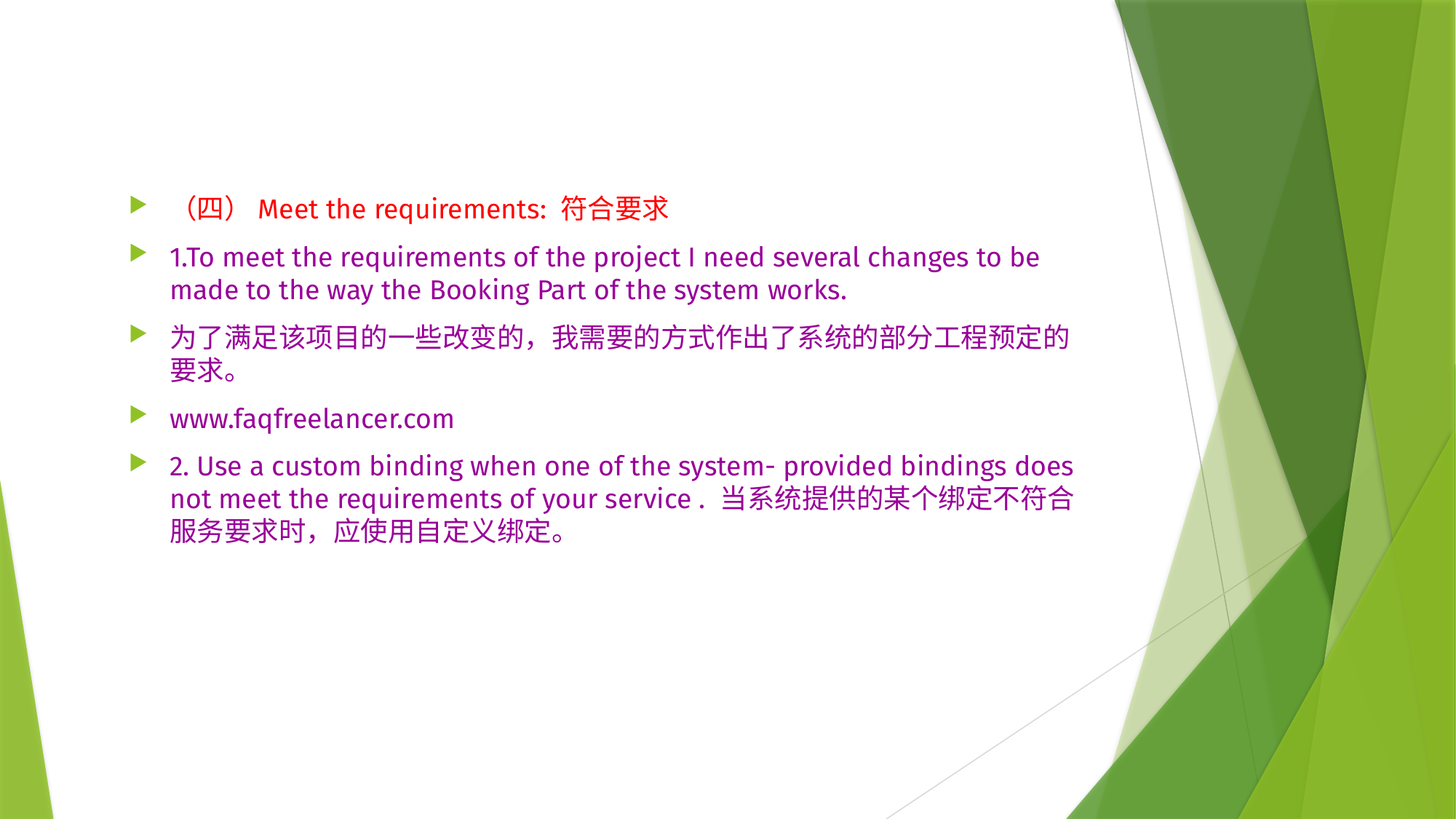

（四）Meet the requirements: 符合要求
1.To meet the requirements of the project I need several changes to be made to the way the Booking Part of the system works.
为了满足该项目的一些改变的，我需要的方式作出了系统的部分工程预定的要求。
www.faqfreelancer.com
2. Use a custom binding when one of the system- provided bindings does not meet the requirements of your service . 当系统提供的某个绑定不符合服务要求时，应使用自定义绑定。